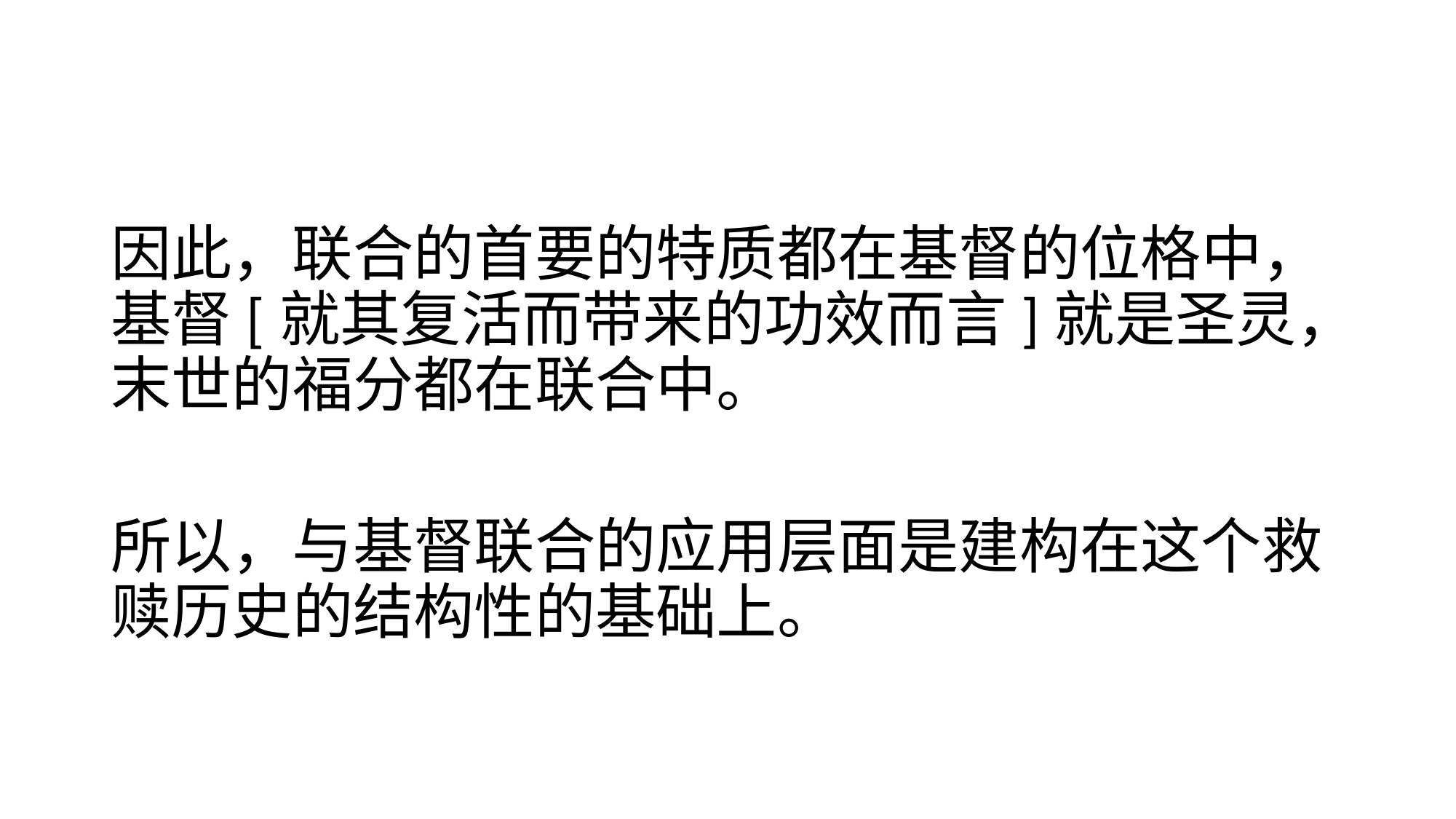

#
因此，联合的首要的特质都在基督的位格中，基督[就其复活而带来的功效而言]就是圣灵，末世的福分都在联合中。

所以，与基督联合的应用层面是建构在这个救赎历史的结构性的基础上。